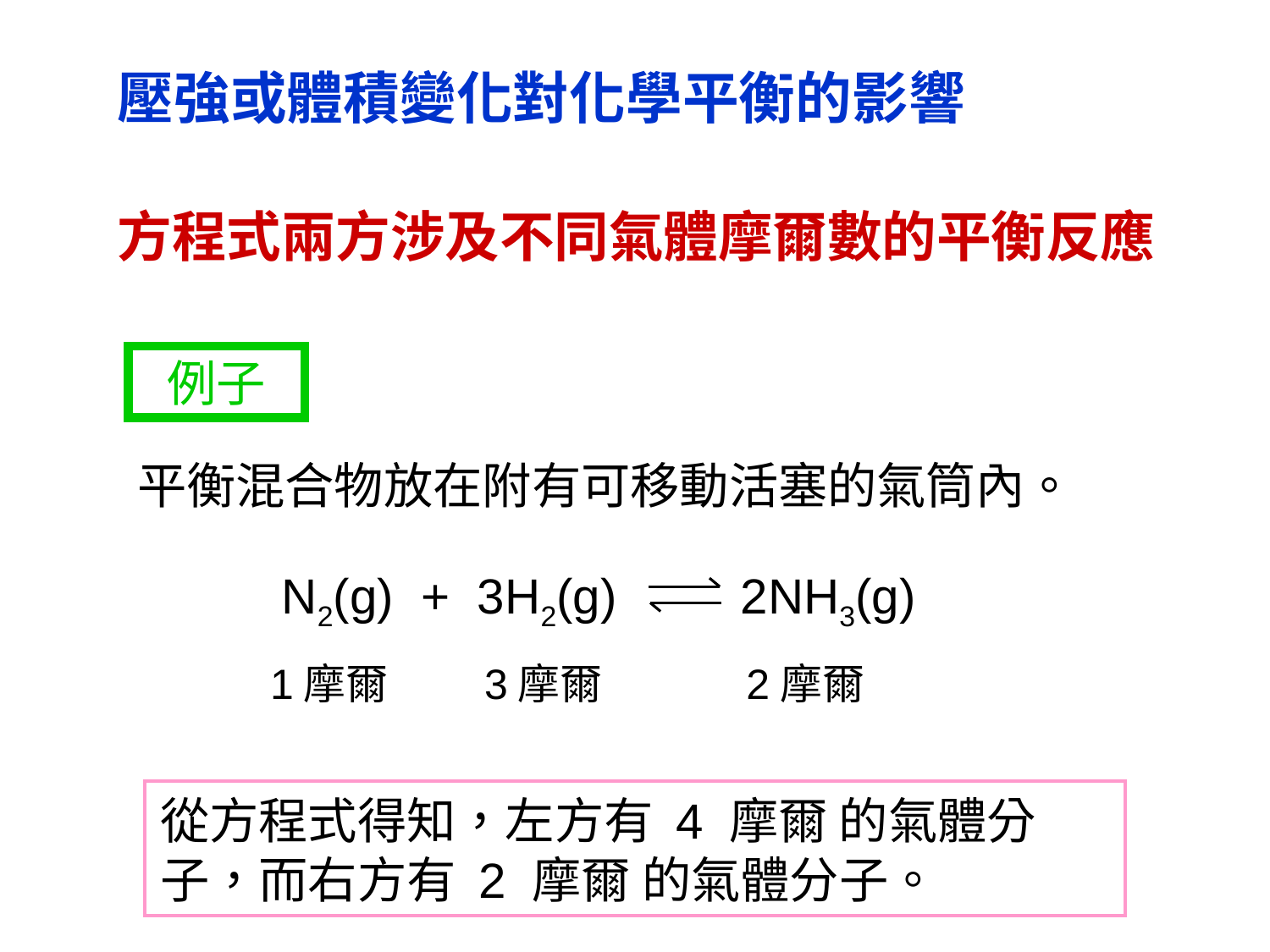

壓強或體積變化對化學平衡的影響
方程式兩方涉及不同氣體摩爾數的平衡反應
例子
平衡混合物放在附有可移動活塞的氣筒內。
N2(g)  +  3H2(g)         2NH3(g)
1摩爾         3摩爾              2摩爾

從方程式得知，左方有 4 摩爾 的氣體分子，而右方有 2 摩爾 的氣體分子。